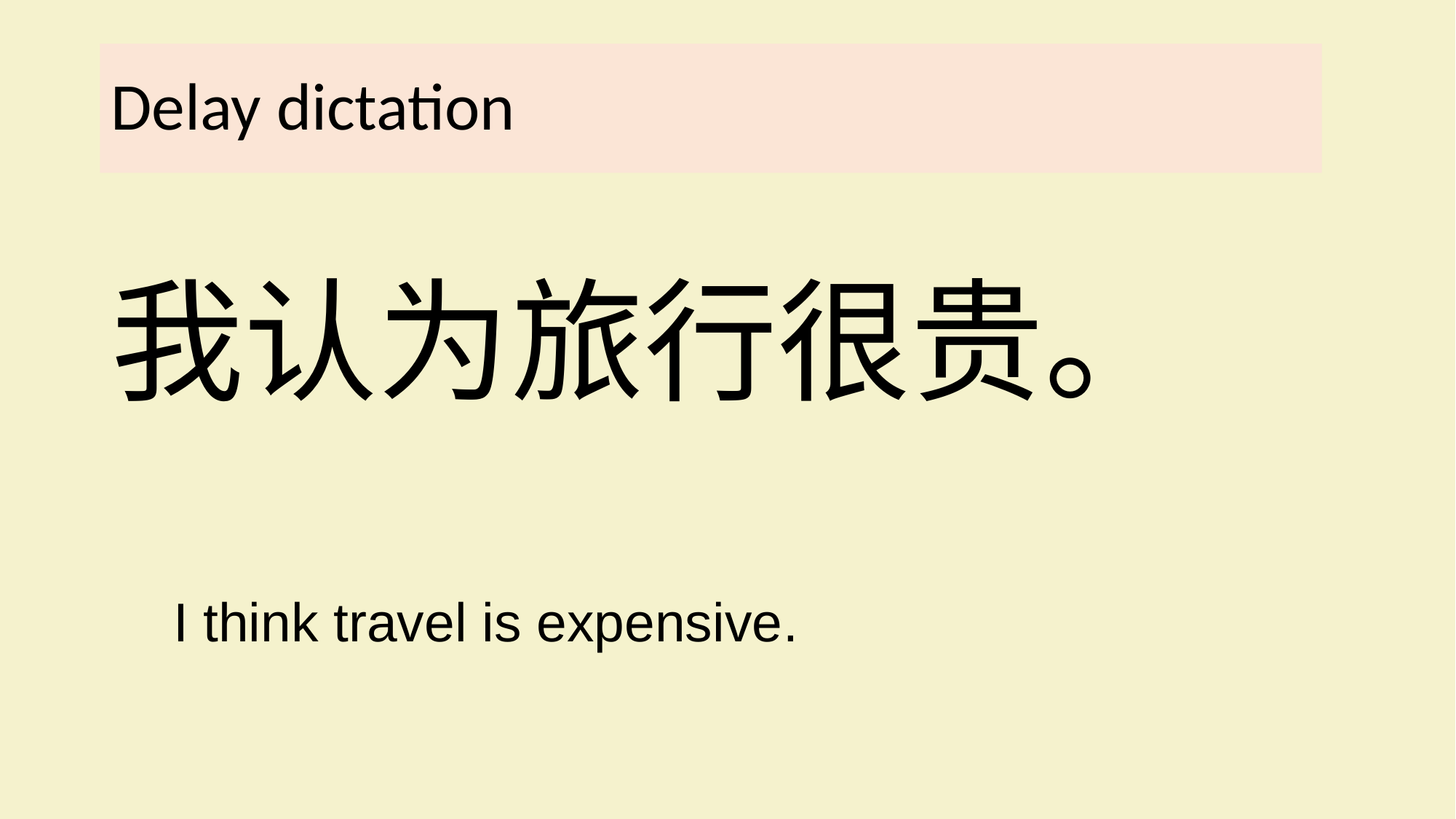

# Delay dictation
我认为旅行很贵。
I think travel is expensive.